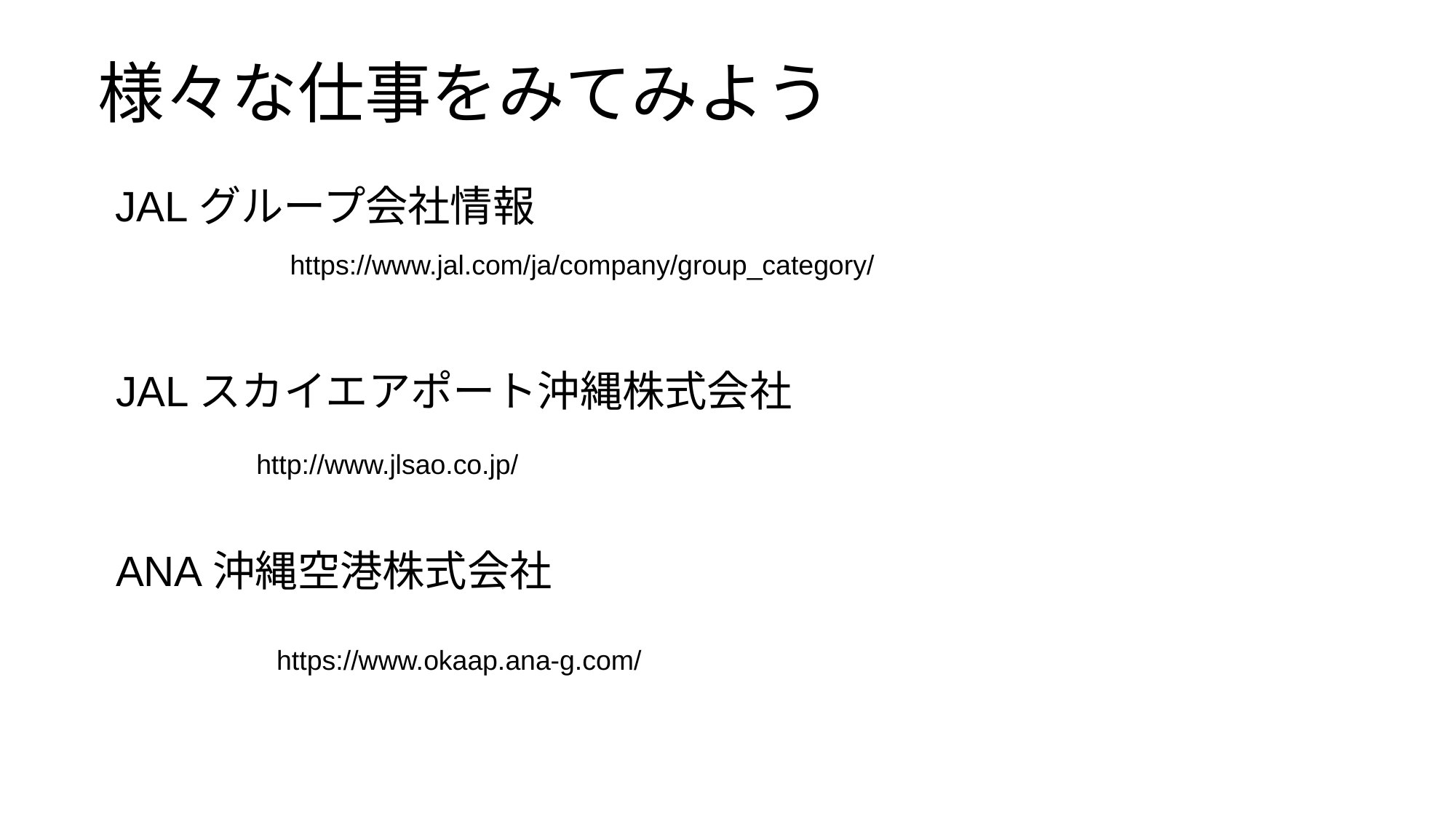

様々な仕事をみてみよう
JALグループ会社情報
https://www.jal.com/ja/company/group_category/
JALスカイエアポート沖縄株式会社
http://www.jlsao.co.jp/
ANA沖縄空港株式会社
https://www.okaap.ana-g.com/